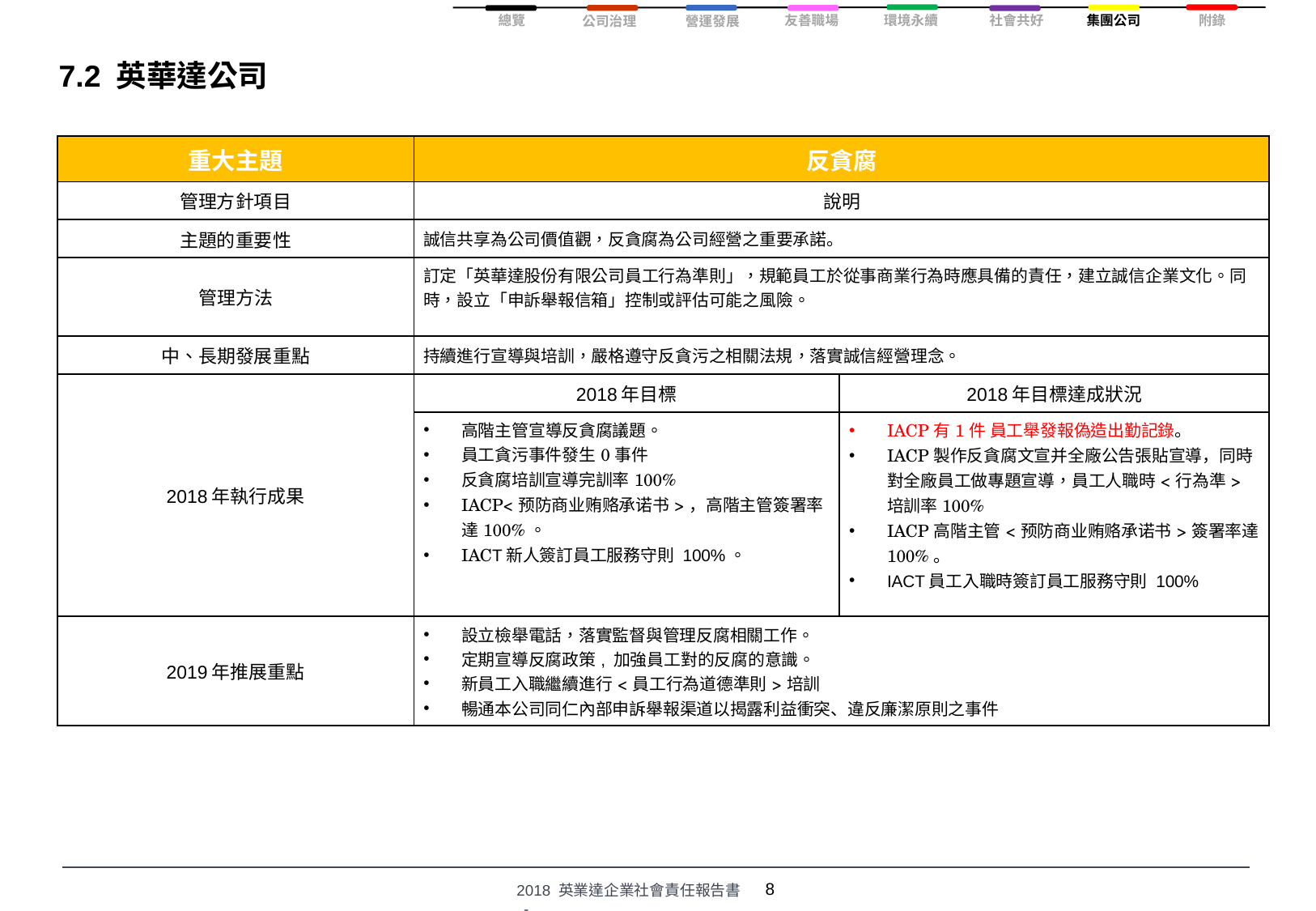

# 7.2 英華達公司
| 重大主題 | 反貪腐 |  |
| --- | --- | --- |
| 管理方針項目 | 說明 |  |
| 主題的重要性 | 誠信共享為公司價值觀，反貪腐為公司經營之重要承諾。 |  |
| 管理方法 | 訂定「英華達股份有限公司員工行為準則」，規範員工於從事商業行為時應具備的責任，建立誠信企業文化。同時，設立「申訴舉報信箱」控制或評估可能之風險。 |  |
| 中、長期發展重點 | 持續進行宣導與培訓，嚴格遵守反貪污之相關法規，落實誠信經營理念。 |  |
| 2018年執行成果 | 2018年目標 | 2018年目標達成狀況 |
|  | 高階主管宣導反貪腐議題。 員工貪污事件發生0事件 反貪腐培訓宣導完訓率100% IACP<预防商业贿赂承诺书>，高階主管簽署率達100%。 IACT新人簽訂員工服務守則 100%。 | IACP有1件 員工舉發報偽造出勤記錄。 IACP製作反貪腐文宣并全廠公告張貼宣導，同時對全廠員工做專題宣導，員工人職時<行為準>培訓率100% IACP高階主管<预防商业贿赂承诺书>簽署率達100%。 IACT員工入職時簽訂員工服務守則 100% |
| 2019年推展重點 | 設立檢舉電話，落實監督與管理反腐相關工作。 定期宣導反腐政策, 加強員工對的反腐的意識。 新員工入職繼續進行<員工行為道德準則>培訓 暢通本公司同仁內部申訴舉報渠道以揭露利益衝突、違反廉潔原則之事件 |  |